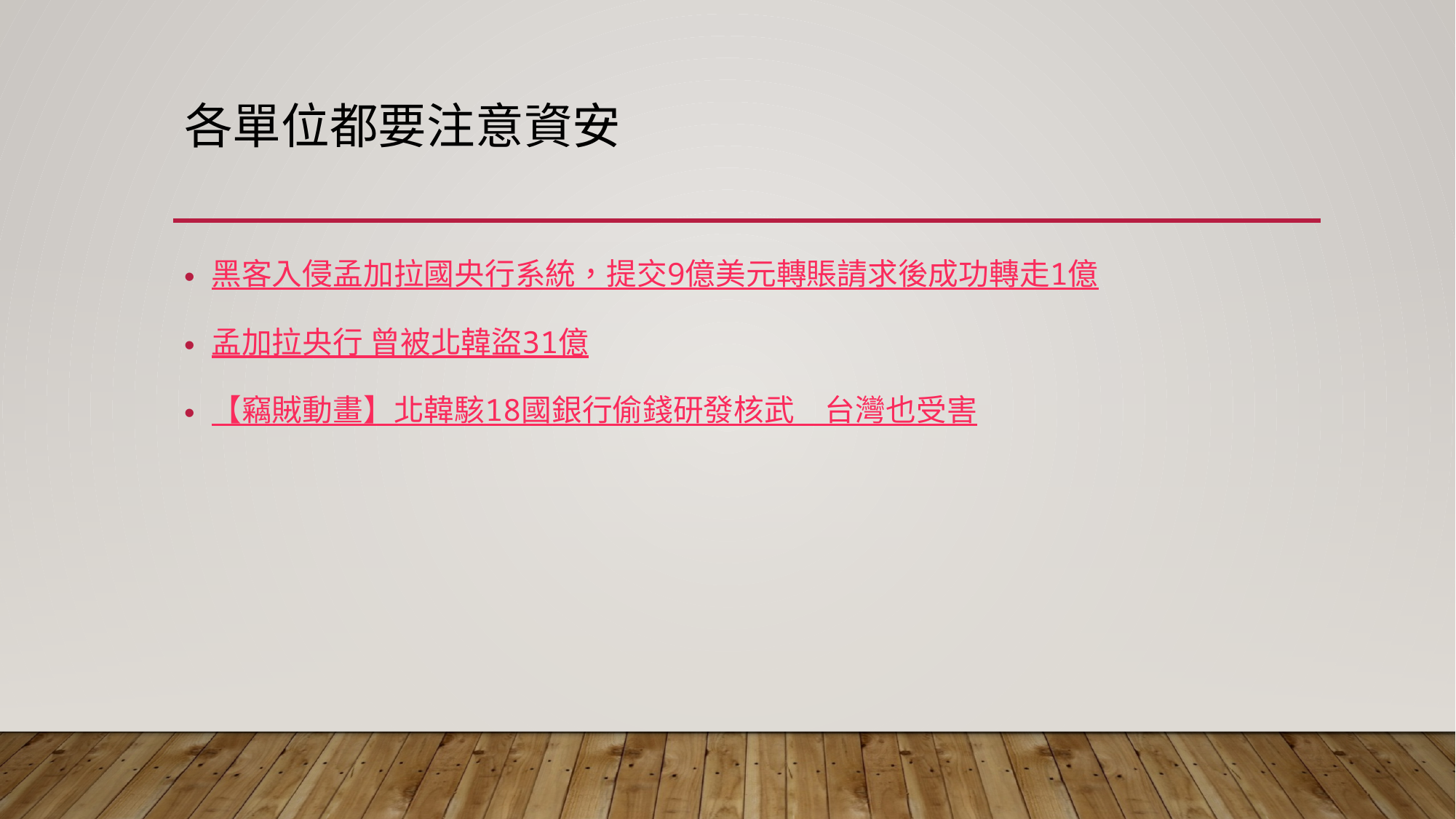

# 各單位都要注意資安
黑客入侵孟加拉國央行系統，提交9億美元轉賬請求後成功轉走1億
孟加拉央行 曾被北韓盜31億
【竊賊動畫】北韓駭18國銀行偷錢研發核武　台灣也受害